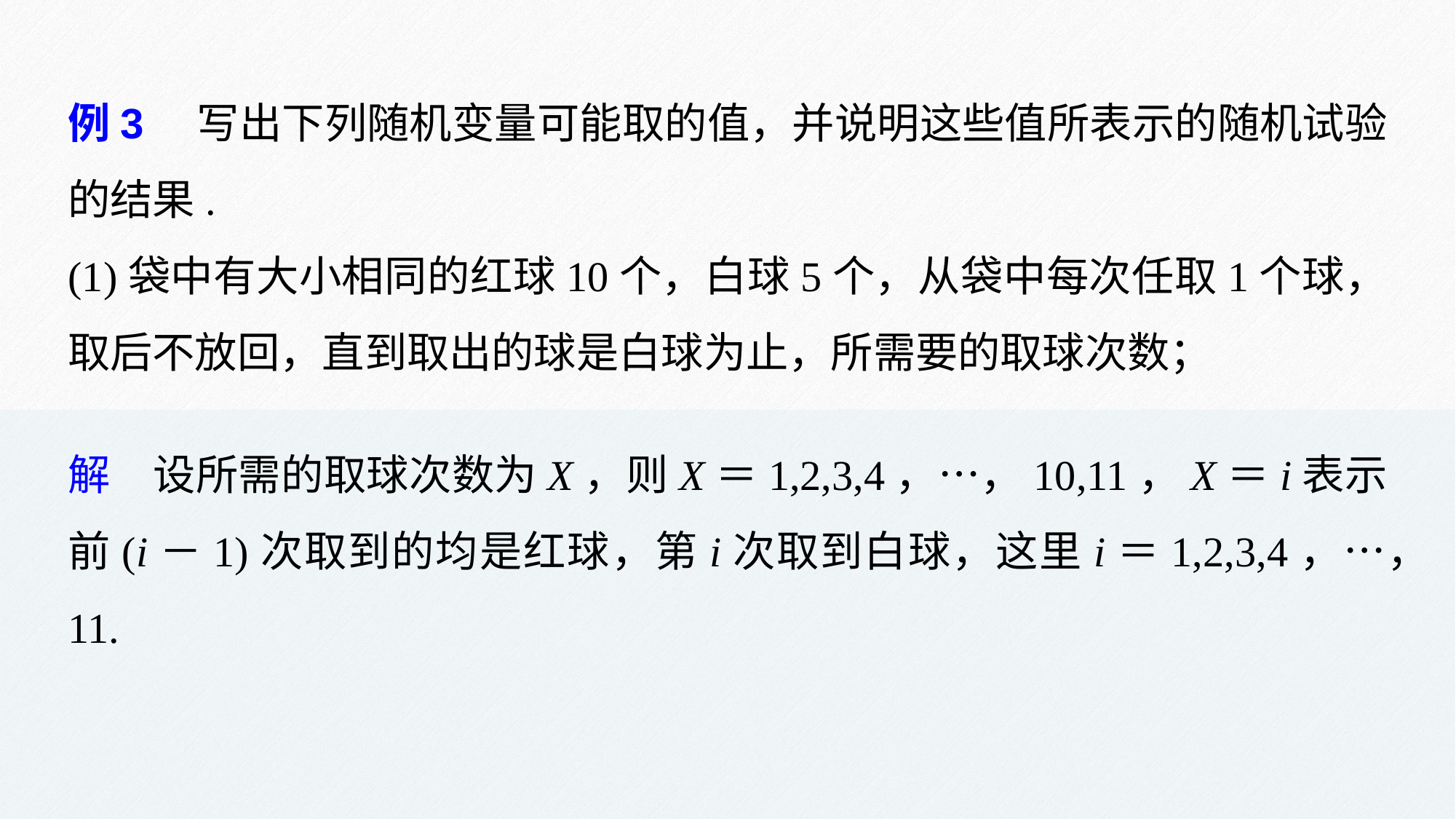

例3　写出下列随机变量可能取的值，并说明这些值所表示的随机试验的结果.
(1)袋中有大小相同的红球10个，白球5个，从袋中每次任取1个球，取后不放回，直到取出的球是白球为止，所需要的取球次数；
解　设所需的取球次数为X，则X＝1,2,3,4，…，10,11，X＝i表示前(i－1)次取到的均是红球，第i次取到白球，这里i＝1,2,3,4，…，11.